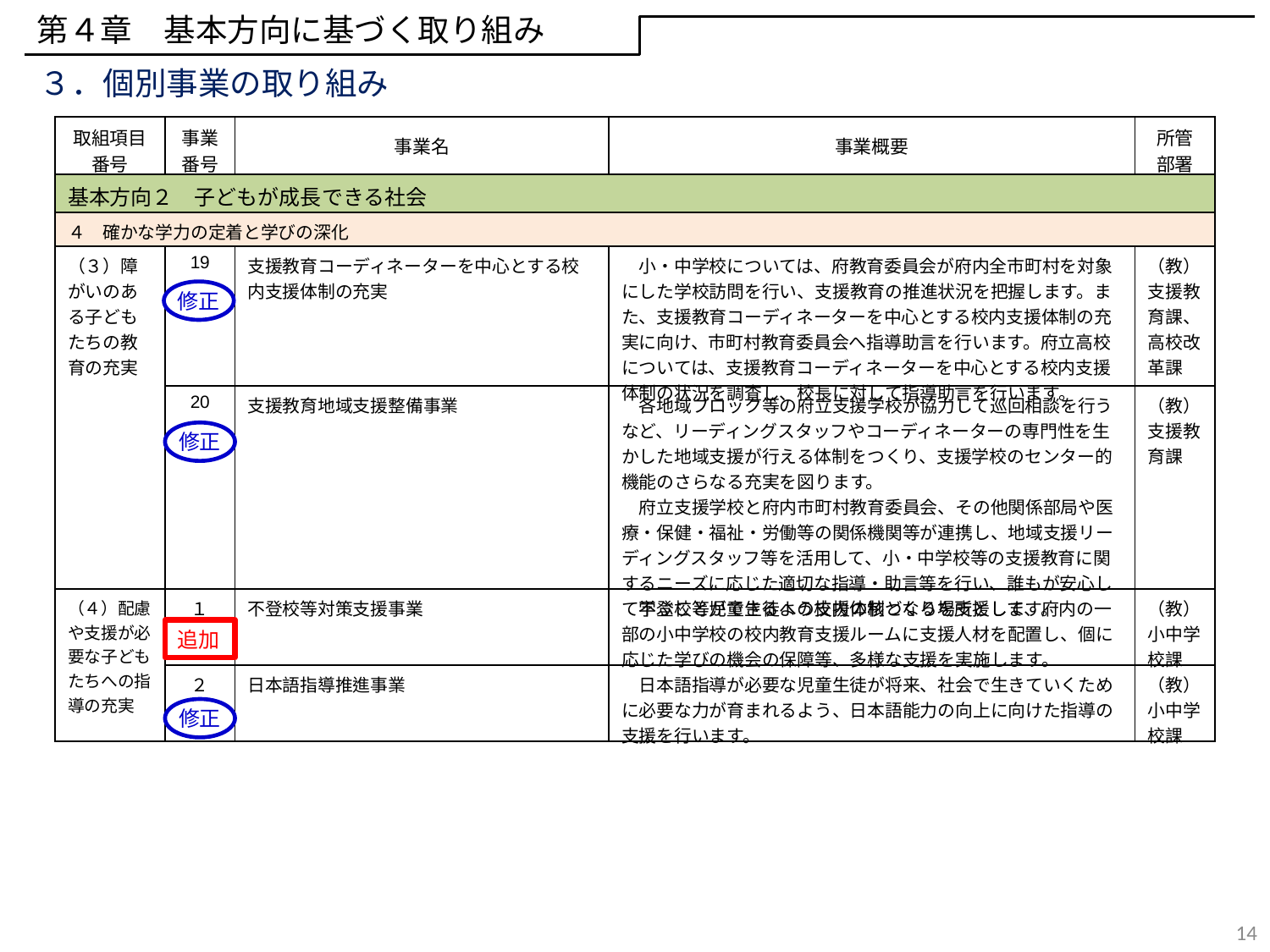

第４章　基本方向に基づく取り組み
３．個別事業の取り組み
| 取組項目 番号 | 事業 番号 | 事業名 | 事業概要 | 所管 部署 |
| --- | --- | --- | --- | --- |
| 基本方向２　子どもが成長できる社会 |  |  |  |  |
| ４　確かな学力の定着と学びの深化 |  |  |  |  |
| （３）障がいのある子どもたちの教育の充実 | 19 | 支援教育コーディネーターを中心とする校内支援体制の充実 | 小・中学校については、府教育委員会が府内全市町村を対象にした学校訪問を行い、支援教育の推進状況を把握します。また、支援教育コーディネーターを中心とする校内支援体制の充実に向け、市町村教育委員会へ指導助言を行います。府立高校については、支援教育コーディネーターを中心とする校内支援体制の状況を調査し、校長に対して指導助言を行います。 | （教）支援教育課、高校改革課 |
|  | 20 | 支援教育地域支援整備事業 | 各地域ブロック等の府立支援学校が協力して巡回相談を行うなど、リーディングスタッフやコーディネーターの専門性を生かした地域支援が行える体制をつくり、支援学校のセンター的機能のさらなる充実を図ります。 　府⽴⽀援学校と府内市町村教育委員会、その他関係部局や医療・保健・福祉・労働等の関係機関等が連携し、地域⽀援リーディングスタッフ等を活⽤して、⼩・中学校等の⽀援教育に関するニーズに応じた適切な指導・助⾔等を⾏い、誰もが安心して学ぶことができるよう校内体制づくりを支援します。 | （教）支援教育課 |
| （４）配慮や支援が必要な子どもたちへの指導の充実 | １ | 不登校等対策支援事業 | 不登校等児童生徒への支援の核となる場所として、府内の一部の小中学校の校内教育支援ルームに支援人材を配置し、個に応じた学びの機会の保障等、多様な支援を実施します。 | （教）小中学校課 |
| （４）配慮や支援が必要な子どもたちへの指導の充実 | ２ | 日本語指導推進事業 | 日本語指導が必要な児童生徒が将来、社会で生きていくために必要な力が育まれるよう、日本語能力の向上に向けた指導の支援を行います。 | （教）小中学校課 |

修正

修正
追加

修正
14